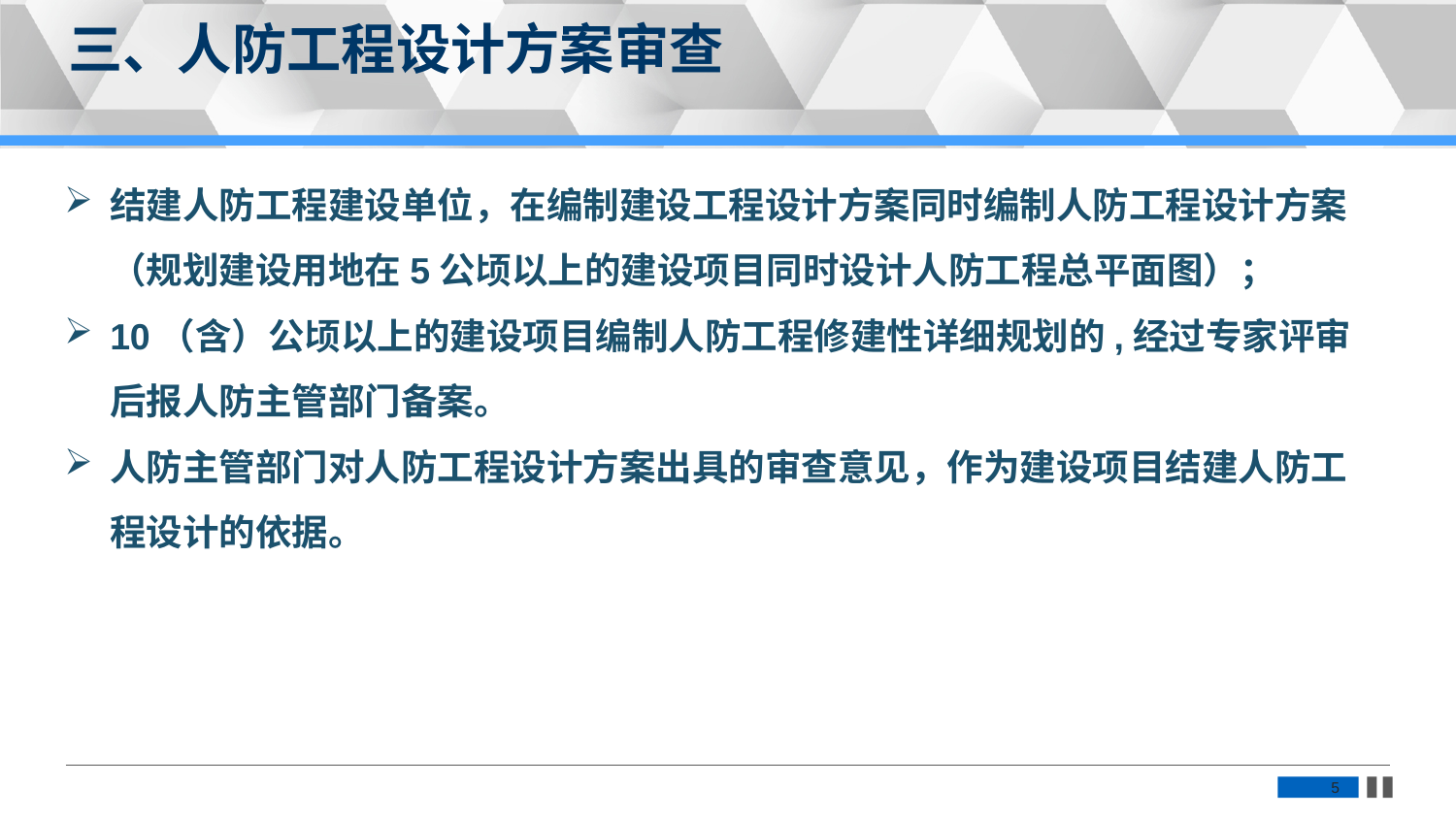

三、人防工程设计方案审查
结建人防工程建设单位，在编制建设工程设计方案同时编制人防工程设计方案（规划建设用地在5公顷以上的建设项目同时设计人防工程总平面图）；
10（含）公顷以上的建设项目编制人防工程修建性详细规划的,经过专家评审后报人防主管部门备案。
人防主管部门对人防工程设计方案出具的审查意见，作为建设项目结建人防工程设计的依据。
5